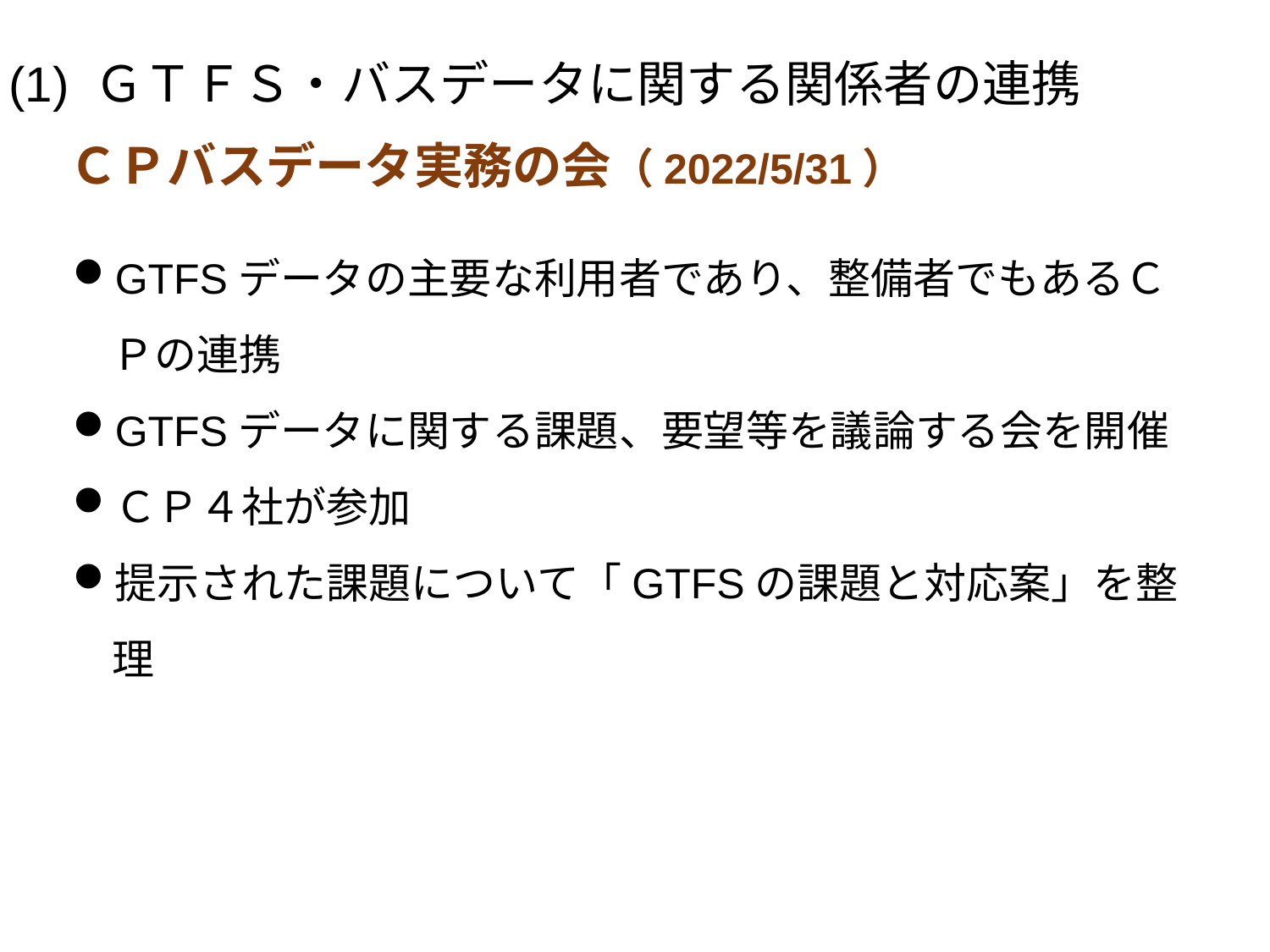

(1) ＧＴＦＳ・バスデータに関する関係者の連携
ＣＰバスデータ実務の会（2022/5/31）
GTFSデータの主要な利用者であり、整備者でもあるＣＰの連携
GTFSデータに関する課題、要望等を議論する会を開催
ＣＰ４社が参加
提示された課題について「GTFSの課題と対応案」を整理